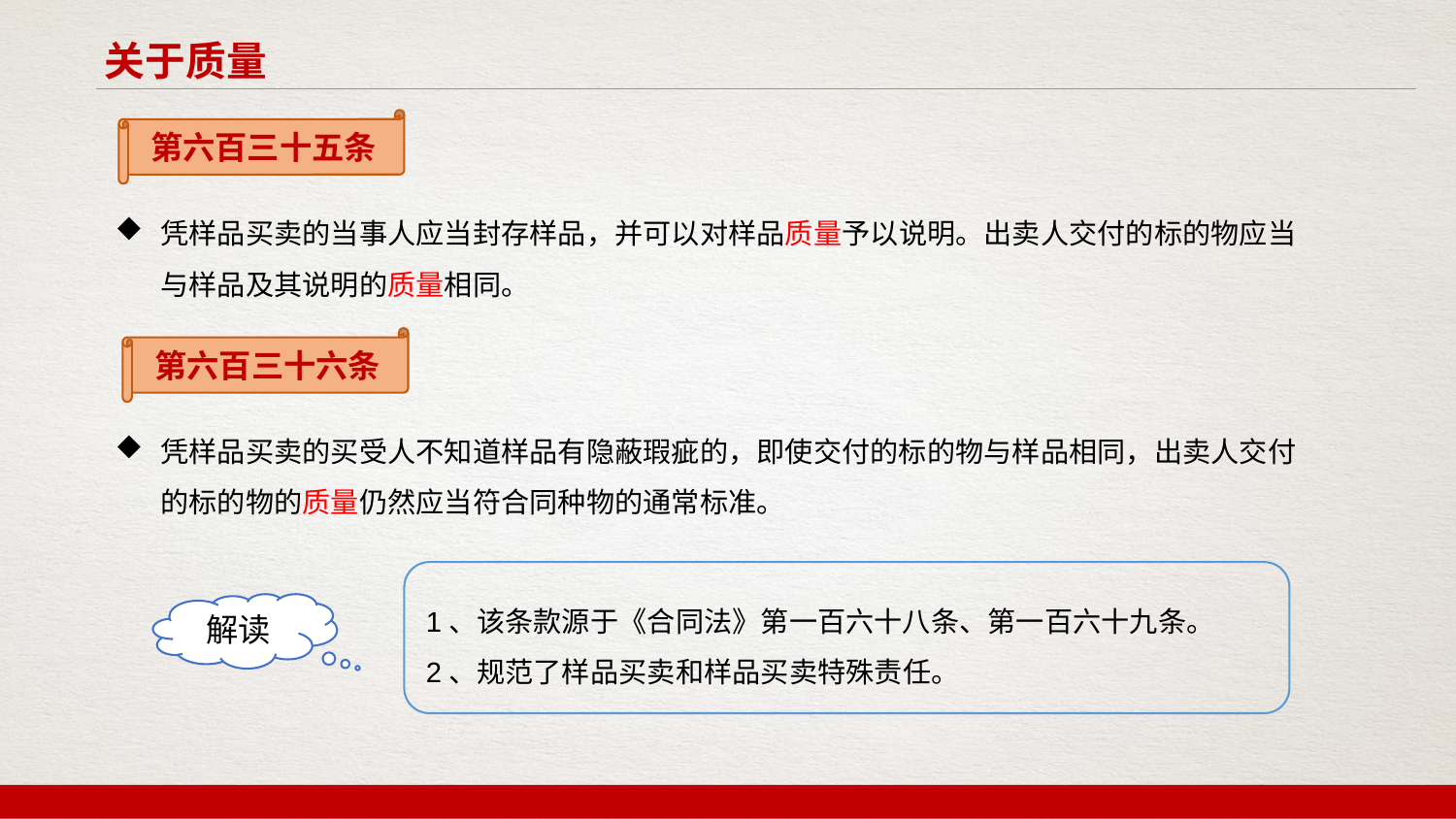

关于质量
第六百三十五条
凭样品买卖的当事人应当封存样品，并可以对样品质量予以说明。出卖人交付的标的物应当与样品及其说明的质量相同。
第六百三十六条
凭样品买卖的买受人不知道样品有隐蔽瑕疵的，即使交付的标的物与样品相同，出卖人交付的标的物的质量仍然应当符合同种物的通常标准。
1、该条款源于《合同法》第一百六十八条、第一百六十九条。
2、规范了样品买卖和样品买卖特殊责任。
解读